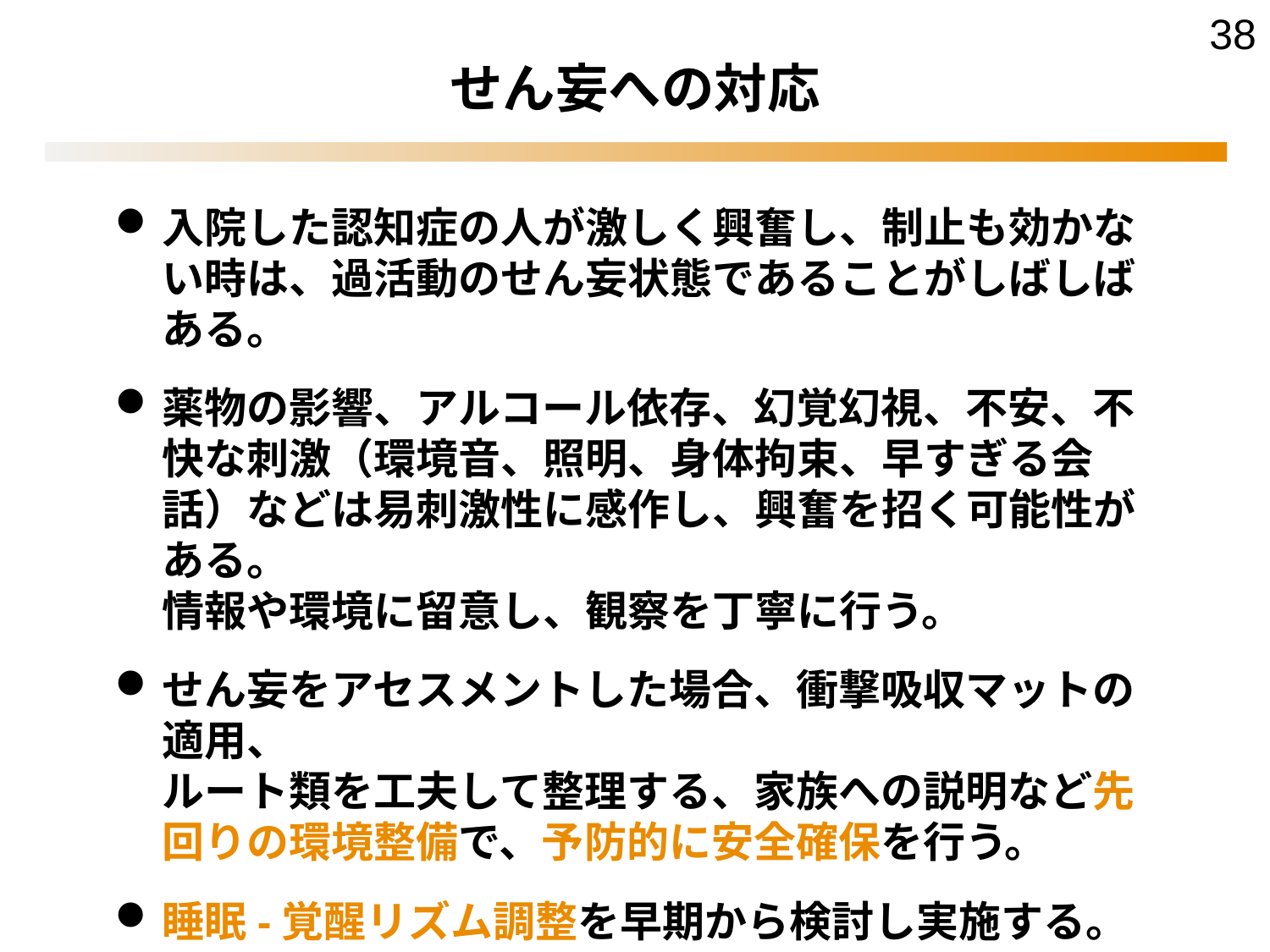

38
せん妄への対応

入院した認知症の人が激しく興奮し、制止も効かない時は、過活動のせん妄状態であることがしばしばある。
薬物の影響、アルコール依存、幻覚幻視、不安、不快な刺激（環境音、照明、身体拘束、早すぎる会話）などは易刺激性に感作し、興奮を招く可能性がある。
情報や環境に留意し、観察を丁寧に行う。
せん妄をアセスメントした場合、衝撃吸収マットの適用、
ルート類を工夫して整理する、家族への説明など先回りの環境整備で、予防的に安全確保を行う。
睡眠-覚醒リズム調整を早期から検討し実施する。
身体疾患の治療による全身状態の改善・安定化は、
せん妄の軽快に通じる。